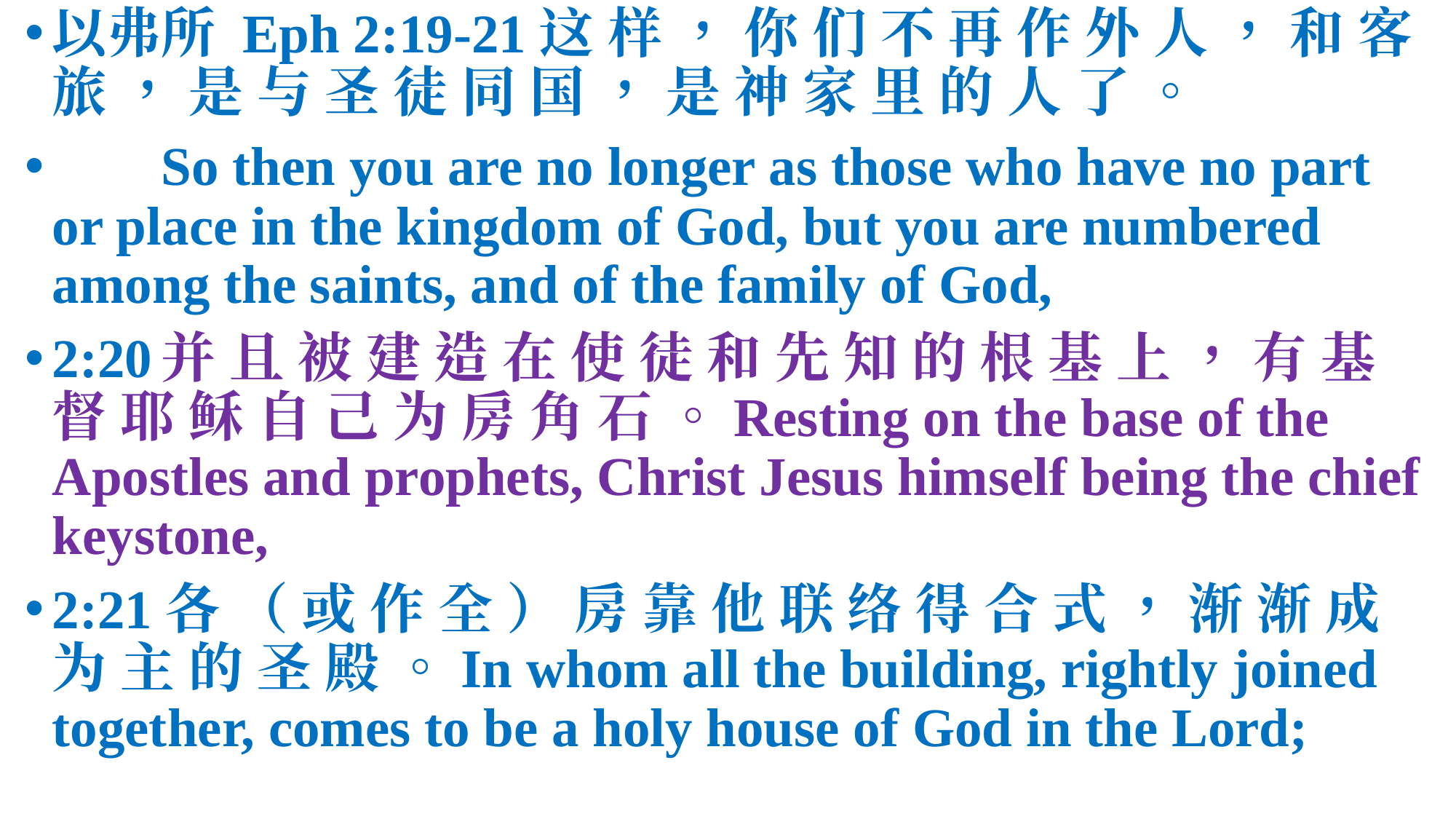

以弗所 Eph 2:19-21这 样 ， 你 们 不 再 作 外 人 ， 和 客 旅 ， 是 与 圣 徒 同 国 ， 是 神 家 里 的 人 了 。
   	So then you are no longer as those who have no part or place in the kingdom of God, but you are numbered among the saints, and of the family of God,
2:20	并 且 被 建 造 在 使 徒 和 先 知 的 根 基 上 ， 有 基 督 耶 稣 自 己 为 房 角 石 。Resting on the base of the Apostles and prophets, Christ Jesus himself being the chief keystone,
2:21各 （ 或 作 全 ） 房 靠 他 联 络 得 合 式 ， 渐 渐 成 为 主 的 圣 殿 。In whom all the building, rightly joined together, comes to be a holy house of God in the Lord;